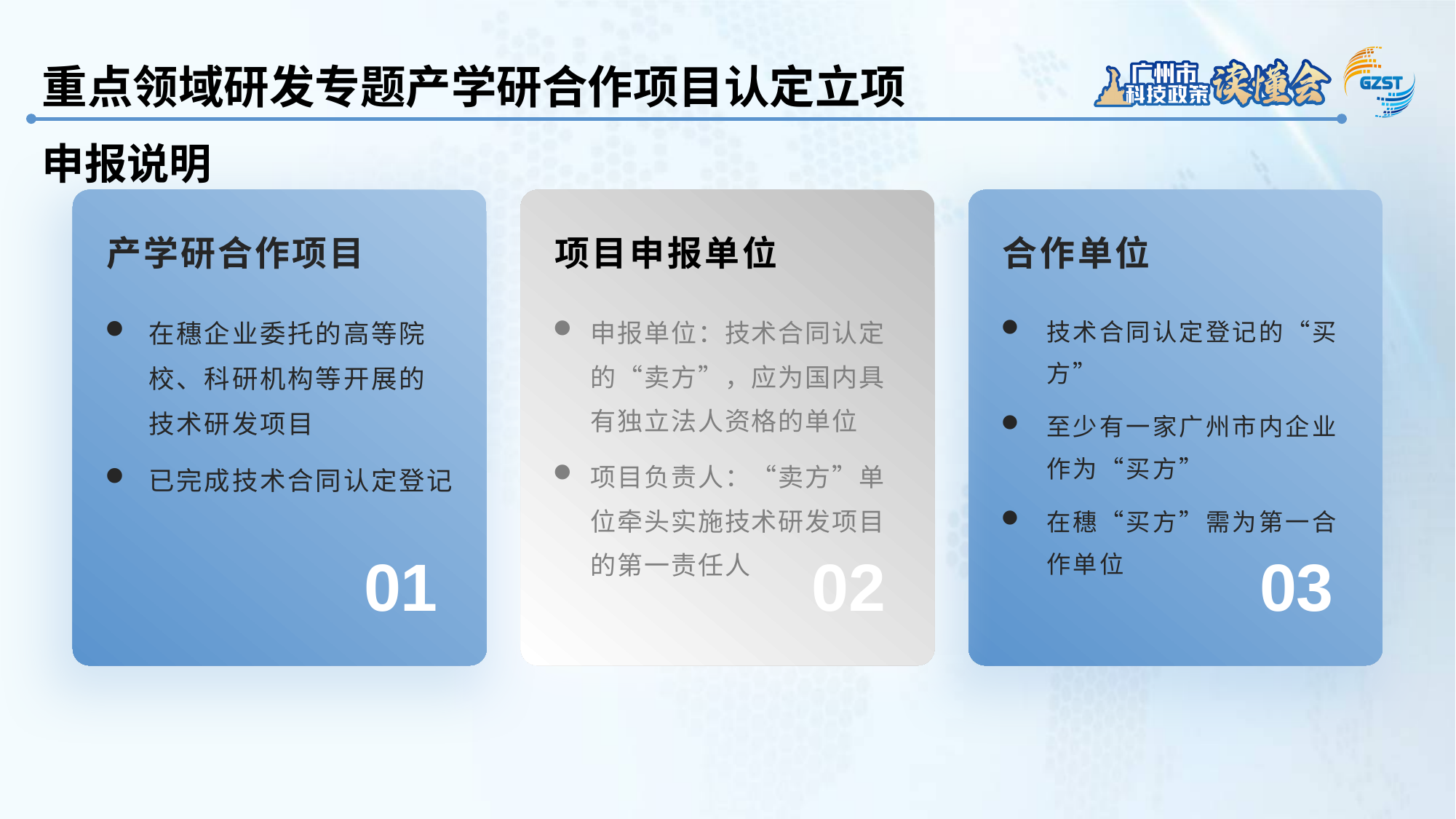

重点领域研发专题产学研合作项目认定立项
申报说明

产学研合作项目
项目申报单位
合作单位
在穗企业委托的高等院校、科研机构等开展的技术研发项目
已完成技术合同认定登记
申报单位：技术合同认定的“卖方”，应为国内具有独立法人资格的单位
项目负责人：“卖方”单位牵头实施技术研发项目的第一责任人
技术合同认定登记的“买方”
至少有一家广州市内企业作为“买方”
在穗“买方”需为第一合作单位
01
02
03